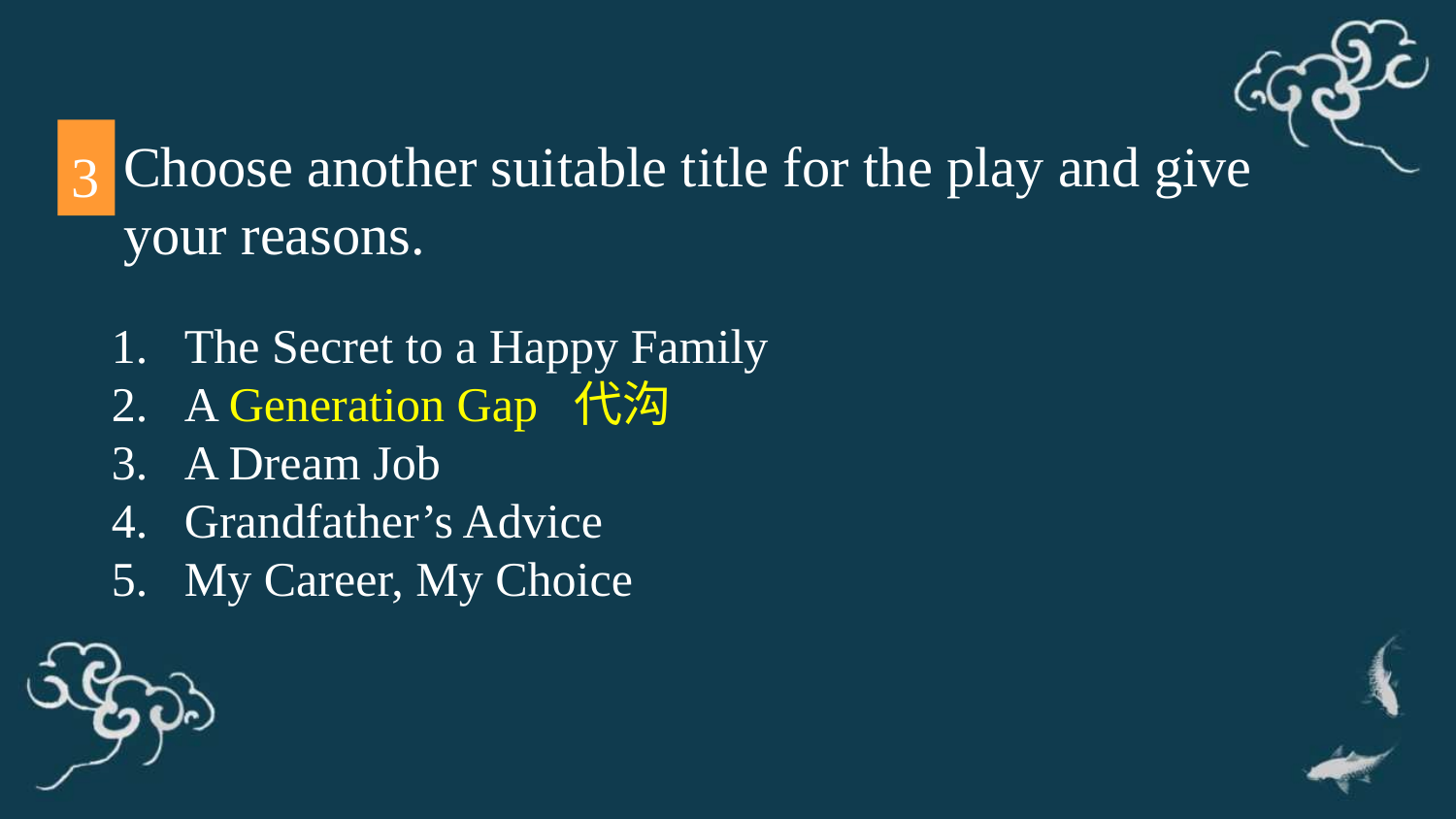

Choose another suitable title for the play and give your reasons.
3
The Secret to a Happy Family
A Generation Gap  代沟
A Dream Job
Grandfather’s Advice
My Career, My Choice